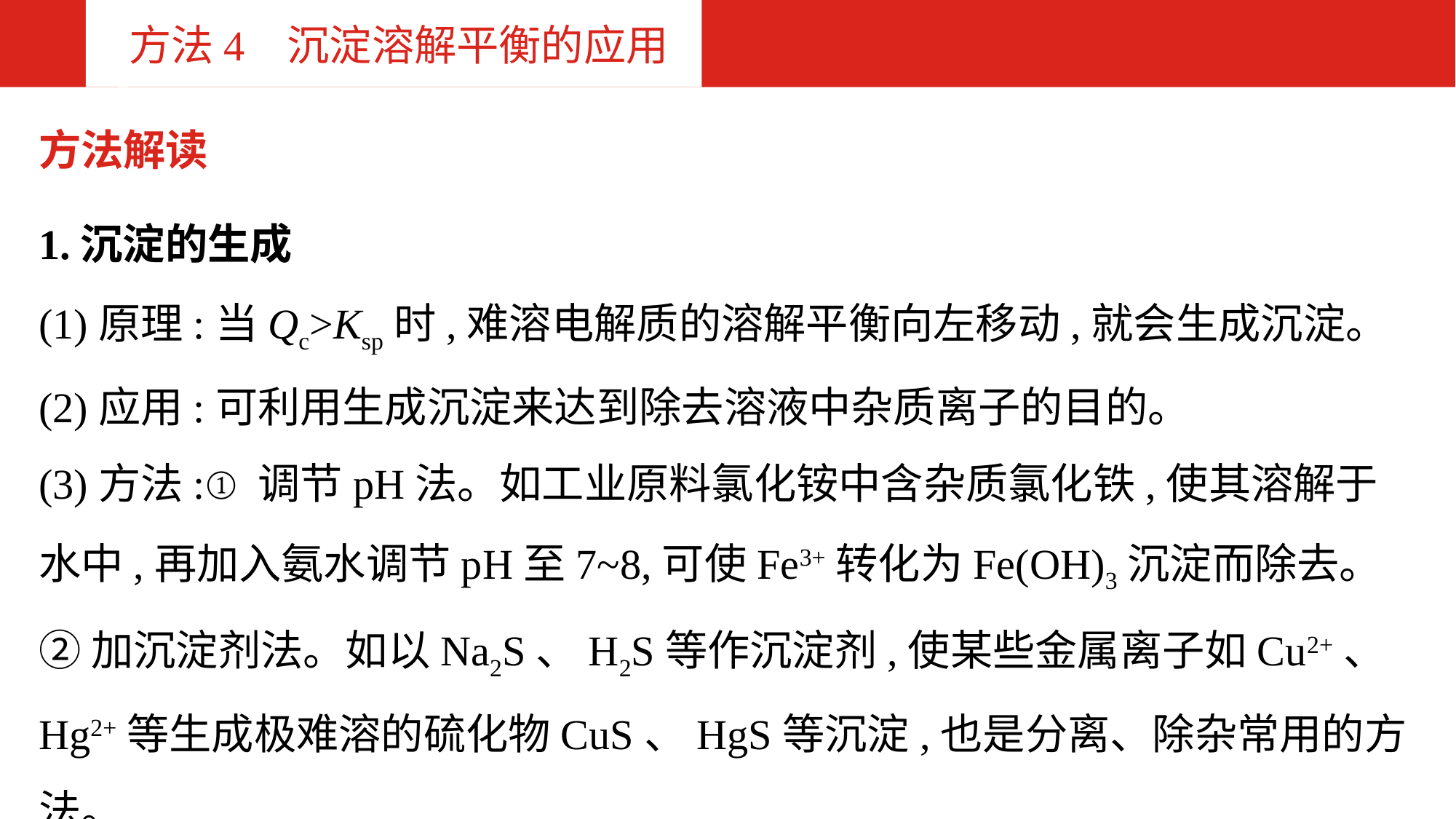

方法4   沉淀溶解平衡的应用

方法解读
1.沉淀的生成
(1)原理:当Qc>Ksp时,难溶电解质的溶解平衡向左移动,就会生成沉淀。
(2)应用:可利用生成沉淀来达到除去溶液中杂质离子的目的。
(3)方法:①调节pH法。如工业原料氯化铵中含杂质氯化铁,使其溶解于水中,再加入氨水调节pH至7~8,可使Fe3+转化为Fe(OH)3沉淀而除去。
②加沉淀剂法。如以Na2S、H2S等作沉淀剂,使某些金属离子如Cu2+、Hg2+等生成极难溶的硫化物CuS、HgS等沉淀,也是分离、除杂常用的方法。